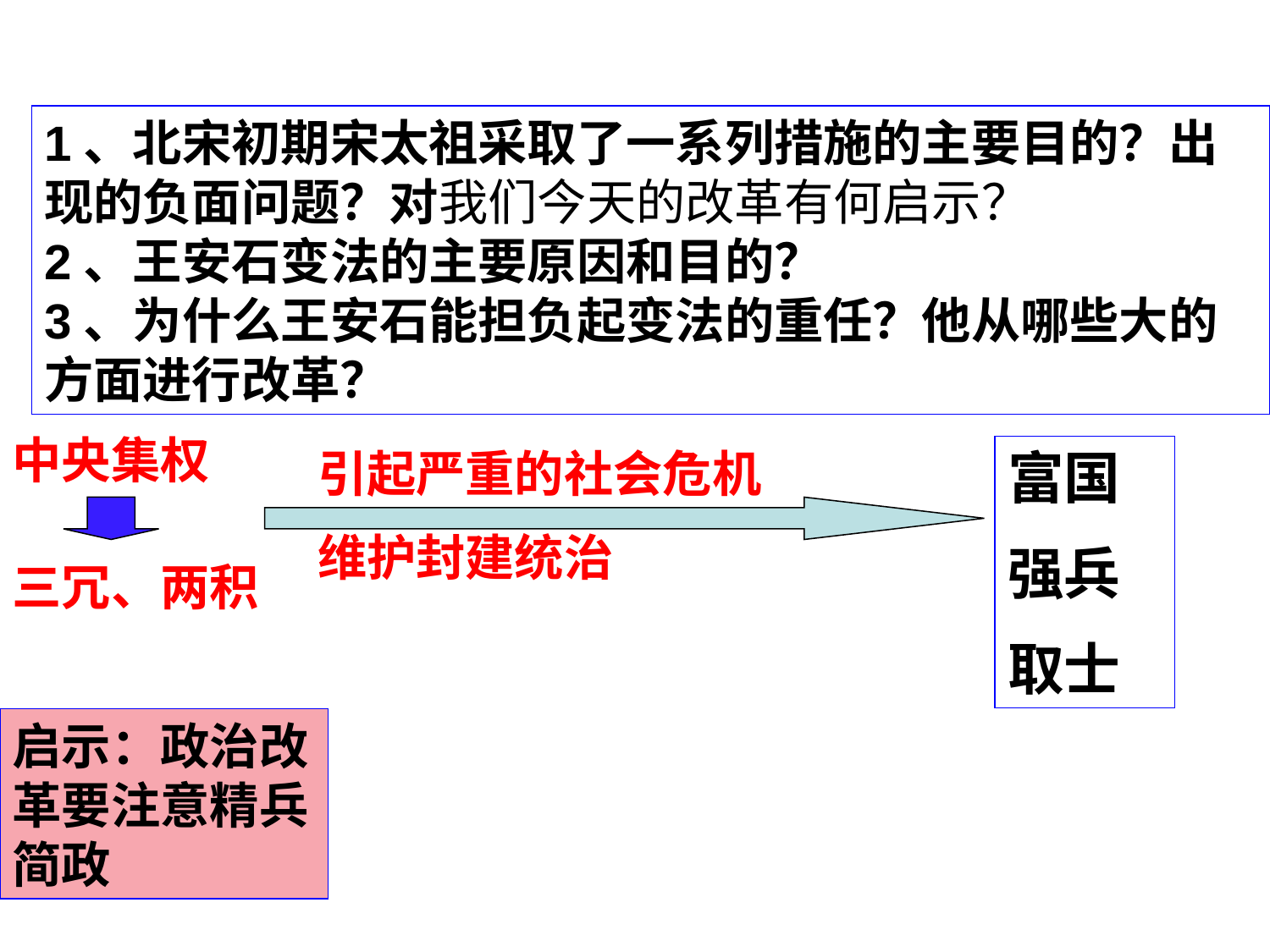

1、北宋初期宋太祖采取了一系列措施的主要目的？出现的负面问题？对我们今天的改革有何启示？
2、王安石变法的主要原因和目的？
3、为什么王安石能担负起变法的重任？他从哪些大的方面进行改革？
中央集权
引起严重的社会危机
维护封建统治
富国
强兵
取士

三冗、两积
启示：政治改革要注意精兵简政